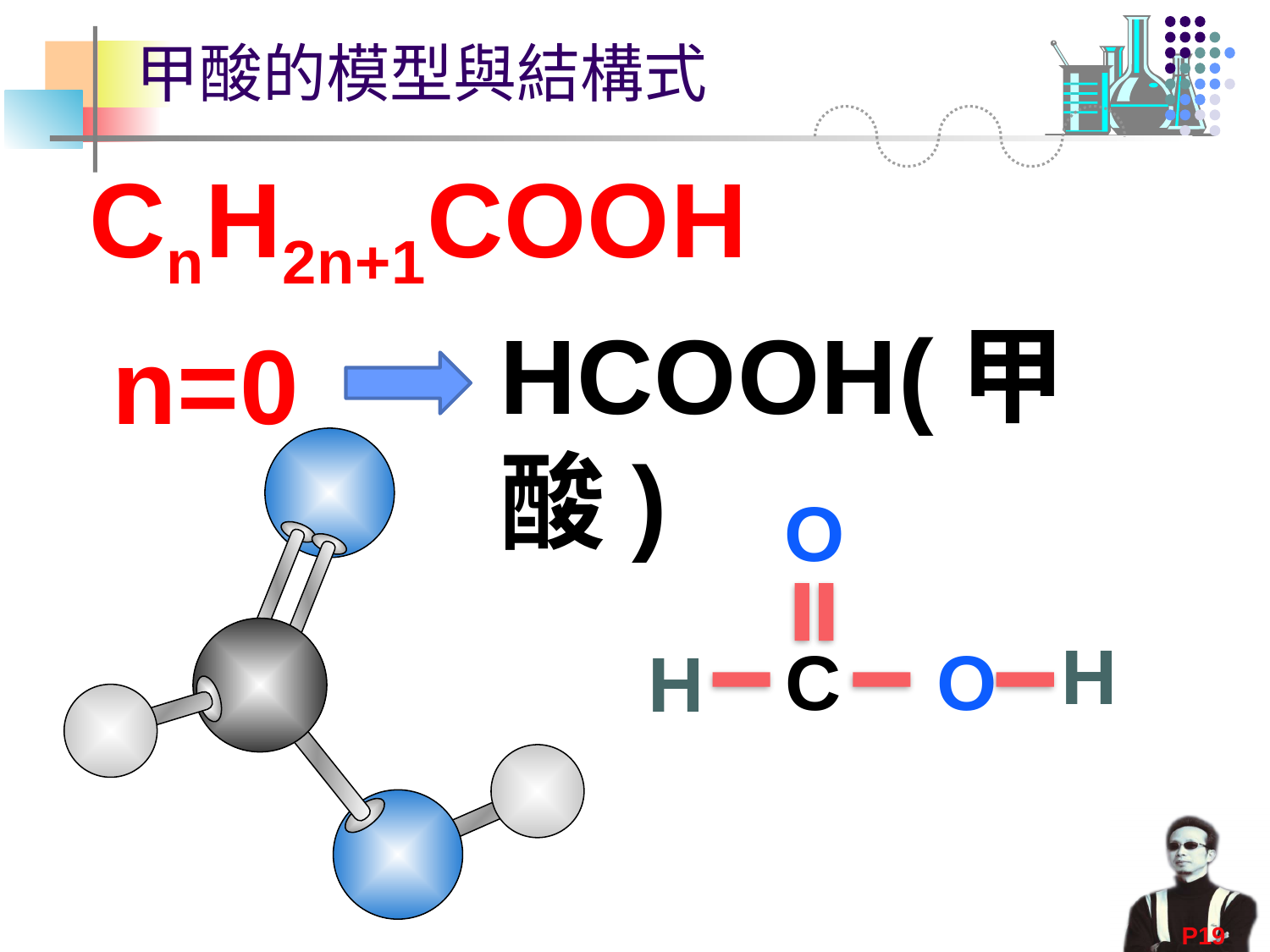

# 甲酸的模型與結構式
CnH2n+1COOH
HCOOH(甲酸)
n=0

O

H
C
O
H

P19